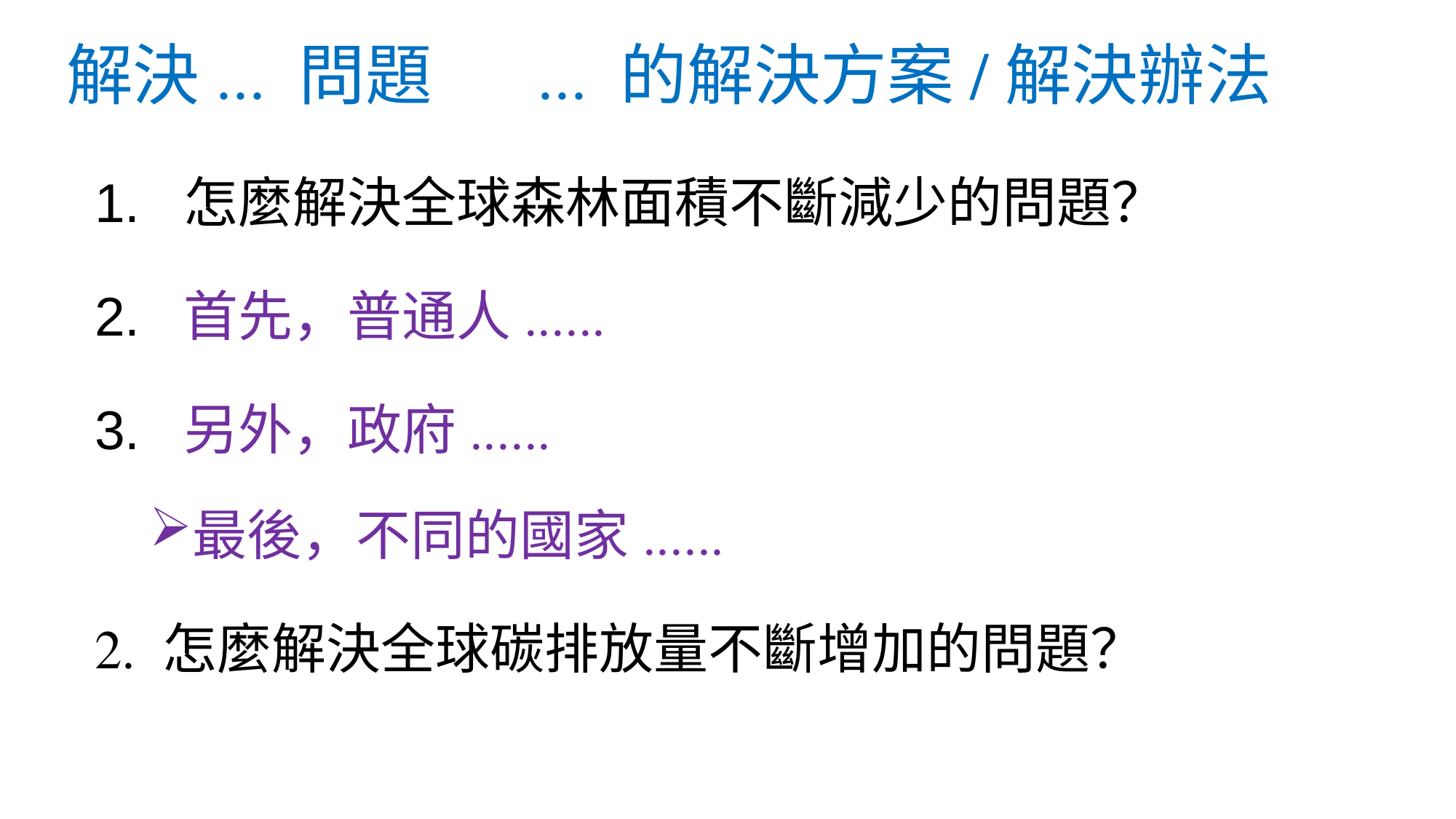

# 解決... 問題      ... 的解決方案/解決辦法
怎麼解決全球森林面積不斷減少的問題？
首先，普通人......
另外，政府......
最後，不同的國家......
2. 怎麼解決全球碳排放量不斷增加的問題？